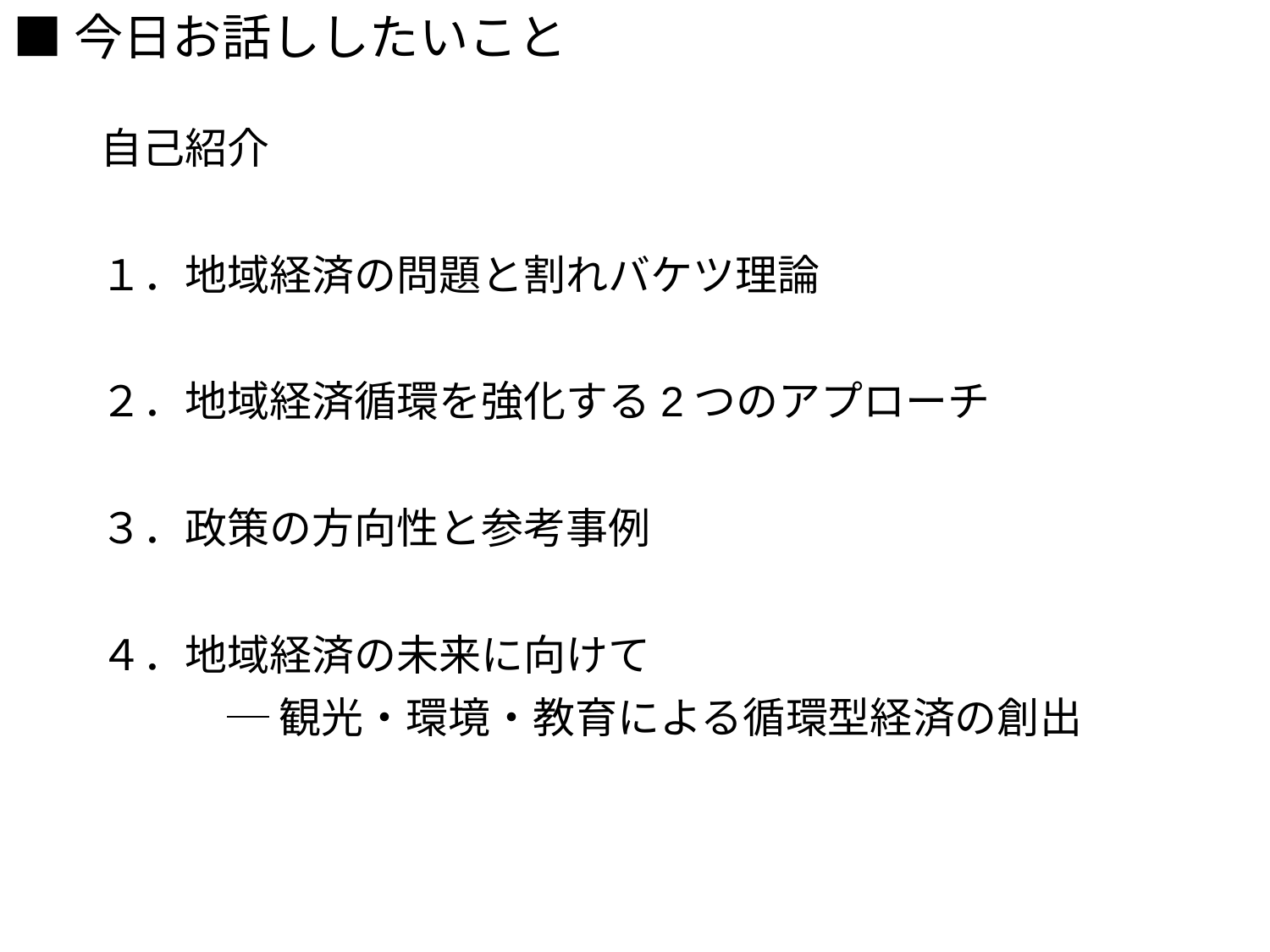

# ■今日お話ししたいこと
自己紹介

１．地域経済の問題と割れバケツ理論

２．地域経済循環を強化する2つのアプローチ

３．政策の方向性と参考事例

４．地域経済の未来に向けて
　　　─ 観光・環境・教育による循環型経済の創出